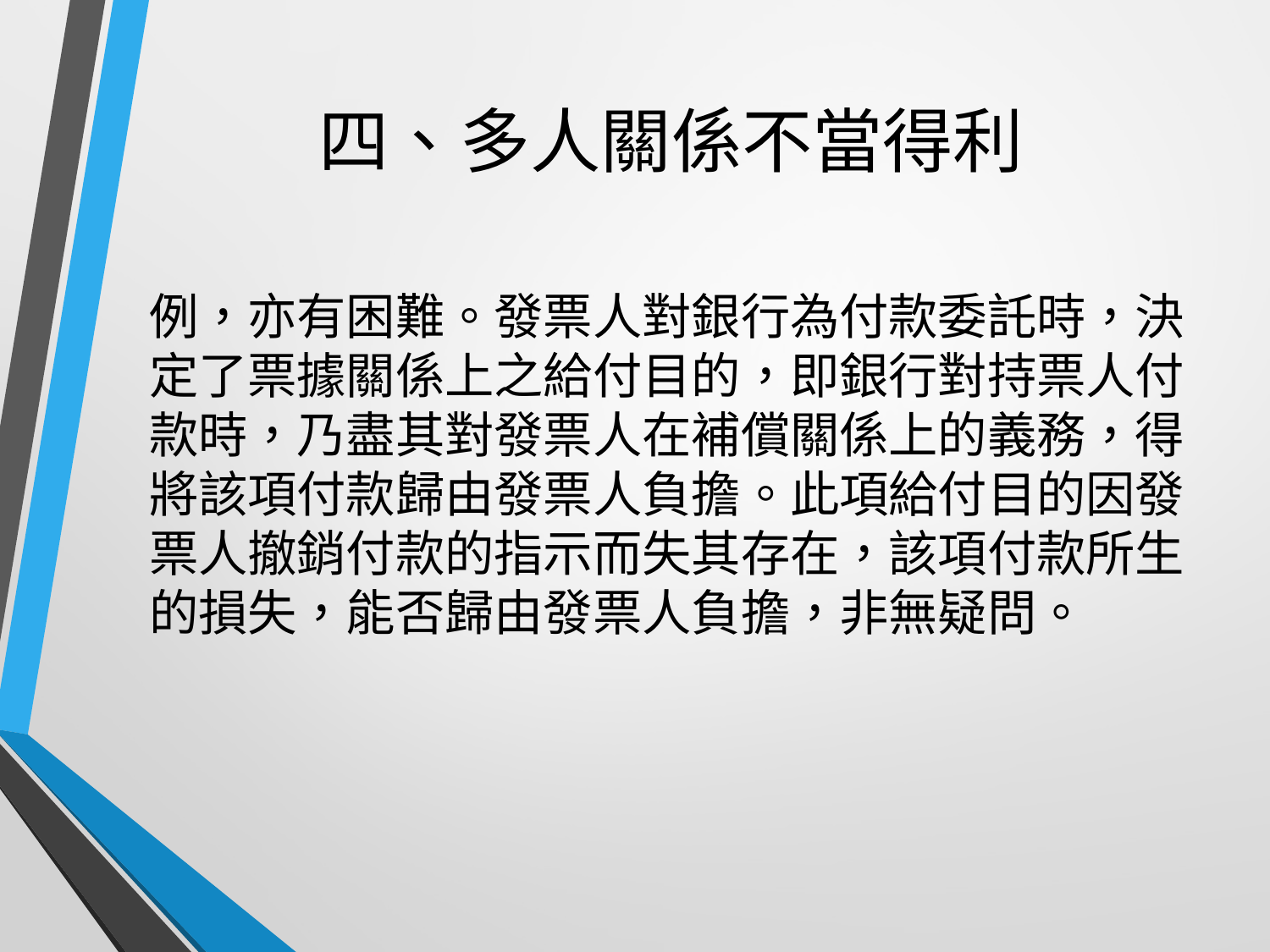

# 四、多人關係不當得利
例，亦有困難。發票人對銀行為付款委託時，決定了票據關係上之給付目的，即銀行對持票人付款時，乃盡其對發票人在補償關係上的義務，得將該項付款歸由發票人負擔。此項給付目的因發票人撤銷付款的指示而失其存在，該項付款所生的損失，能否歸由發票人負擔，非無疑問。